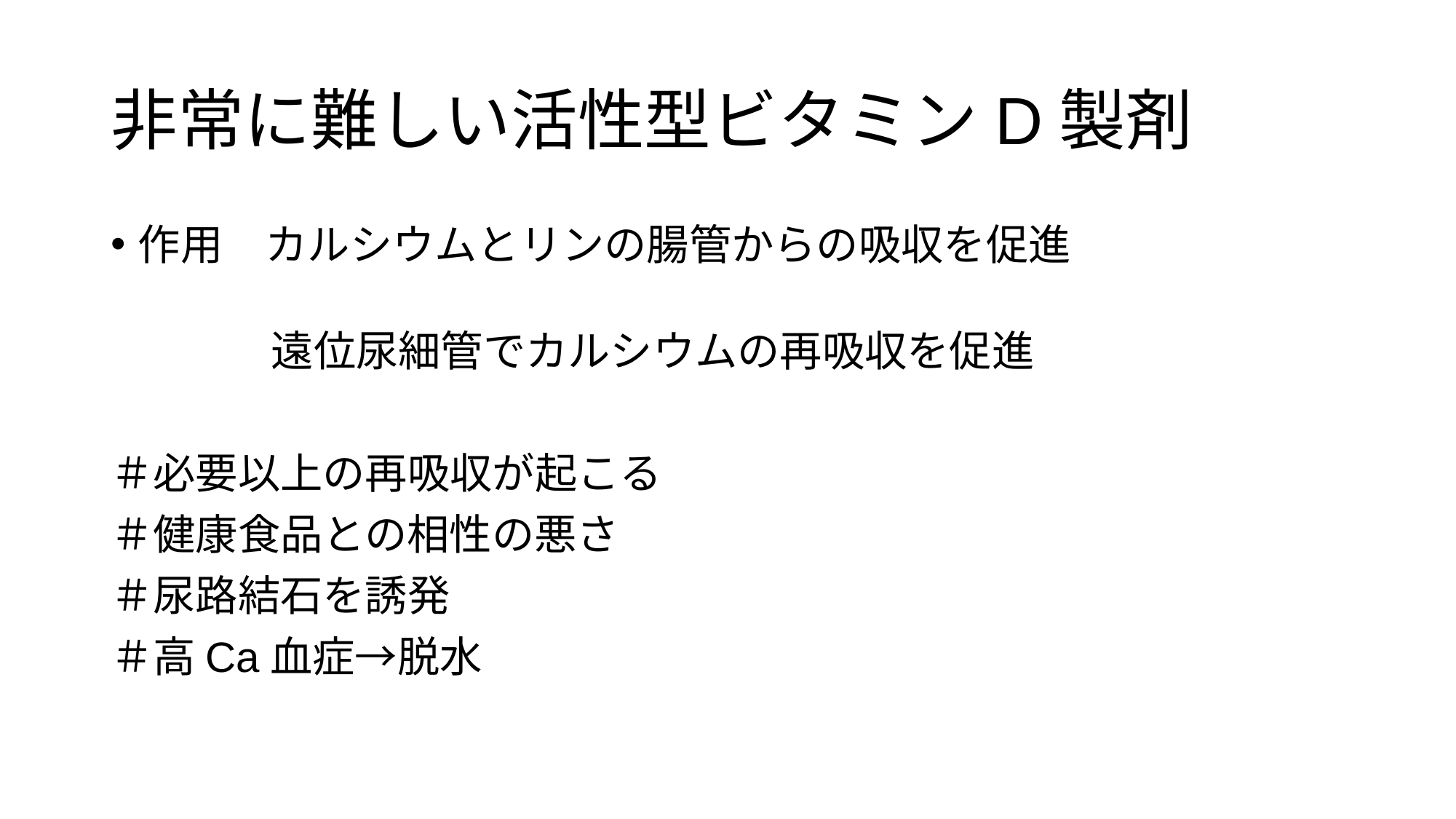

# 非常に難しい活性型ビタミンD製剤
作用　カルシウムとリンの腸管からの吸収を促進
	遠位尿細管でカルシウムの再吸収を促進

＃必要以上の再吸収が起こる
＃健康食品との相性の悪さ
＃尿路結石を誘発
＃高Ca血症→脱水